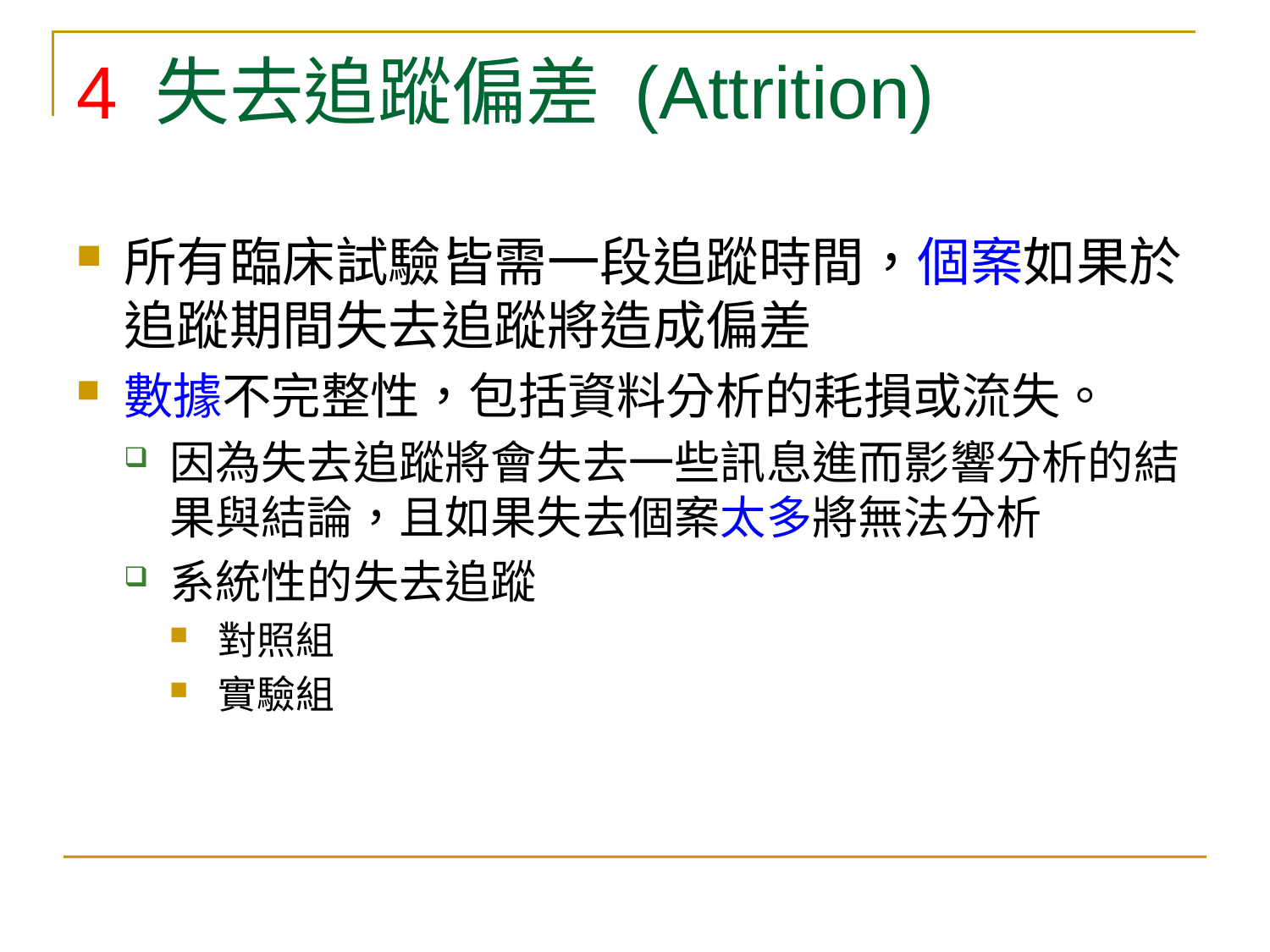

# 4 失去追蹤偏差 (Attrition)
所有臨床試驗皆需一段追蹤時間，個案如果於追蹤期間失去追蹤將造成偏差
數據不完整性，包括資料分析的耗損或流失。
因為失去追蹤將會失去一些訊息進而影響分析的結果與結論，且如果失去個案太多將無法分析
系統性的失去追蹤
對照組
實驗組